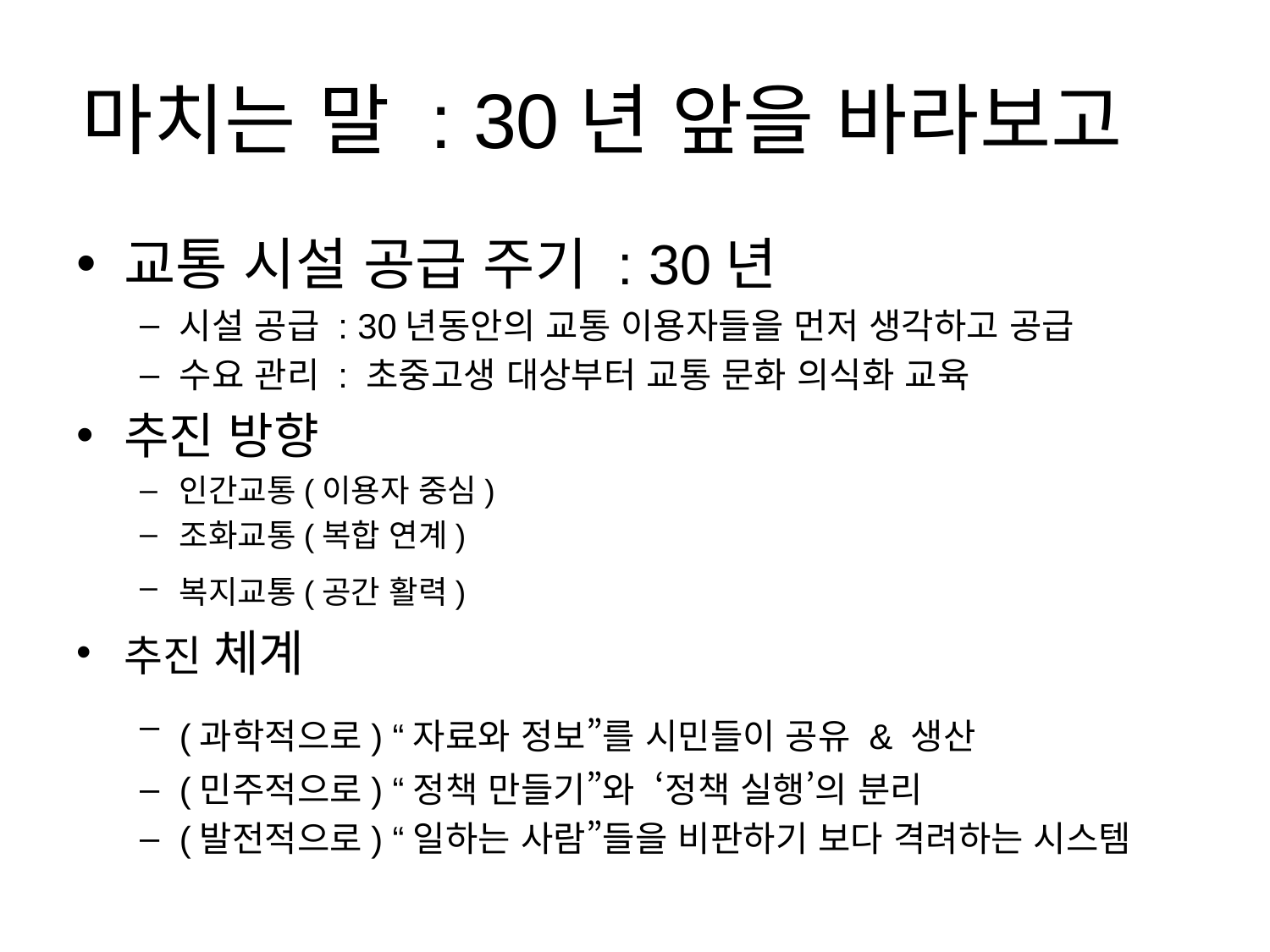

# 마치는 말 : 30년 앞을 바라보고
교통 시설 공급 주기 : 30년
시설 공급 : 30년동안의 교통 이용자들을 먼저 생각하고 공급
수요 관리 : 초중고생 대상부터 교통 문화 의식화 교육
추진 방향
인간교통(이용자 중심)
조화교통(복합 연계)
복지교통(공간 활력)
추진 체계
(과학적으로) “자료와 정보”를 시민들이 공유 & 생산
(민주적으로) “정책 만들기”와  ‘정책 실행’의 분리
(발전적으로) “일하는 사람”들을 비판하기 보다 격려하는 시스템